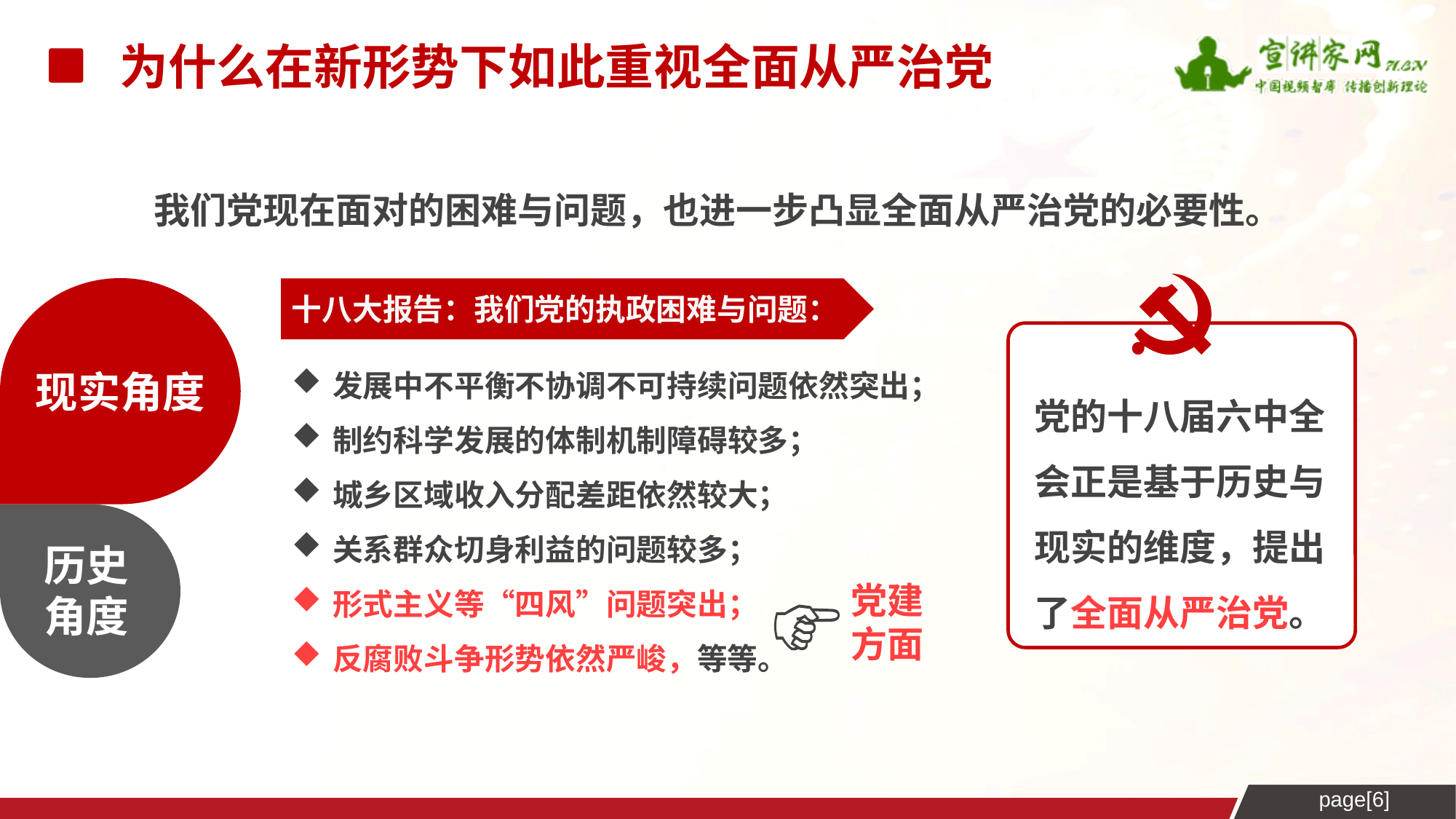

为什么在新形势下如此重视全面从严治党

我们党现在面对的困难与问题，也进一步凸显全面从严治党的必要性。

十八大报告：我们党的执政困难与问题：

党的十八届六中全会正是基于历史与现实的维度，提出了全面从严治党。
发展中不平衡不协调不可持续问题依然突出；
制约科学发展的体制机制障碍较多；
城乡区域收入分配差距依然较大；
关系群众切身利益的问题较多；
形式主义等“四风”问题突出；
反腐败斗争形势依然严峻，等等。
现实角度

历史角度
党建
方面